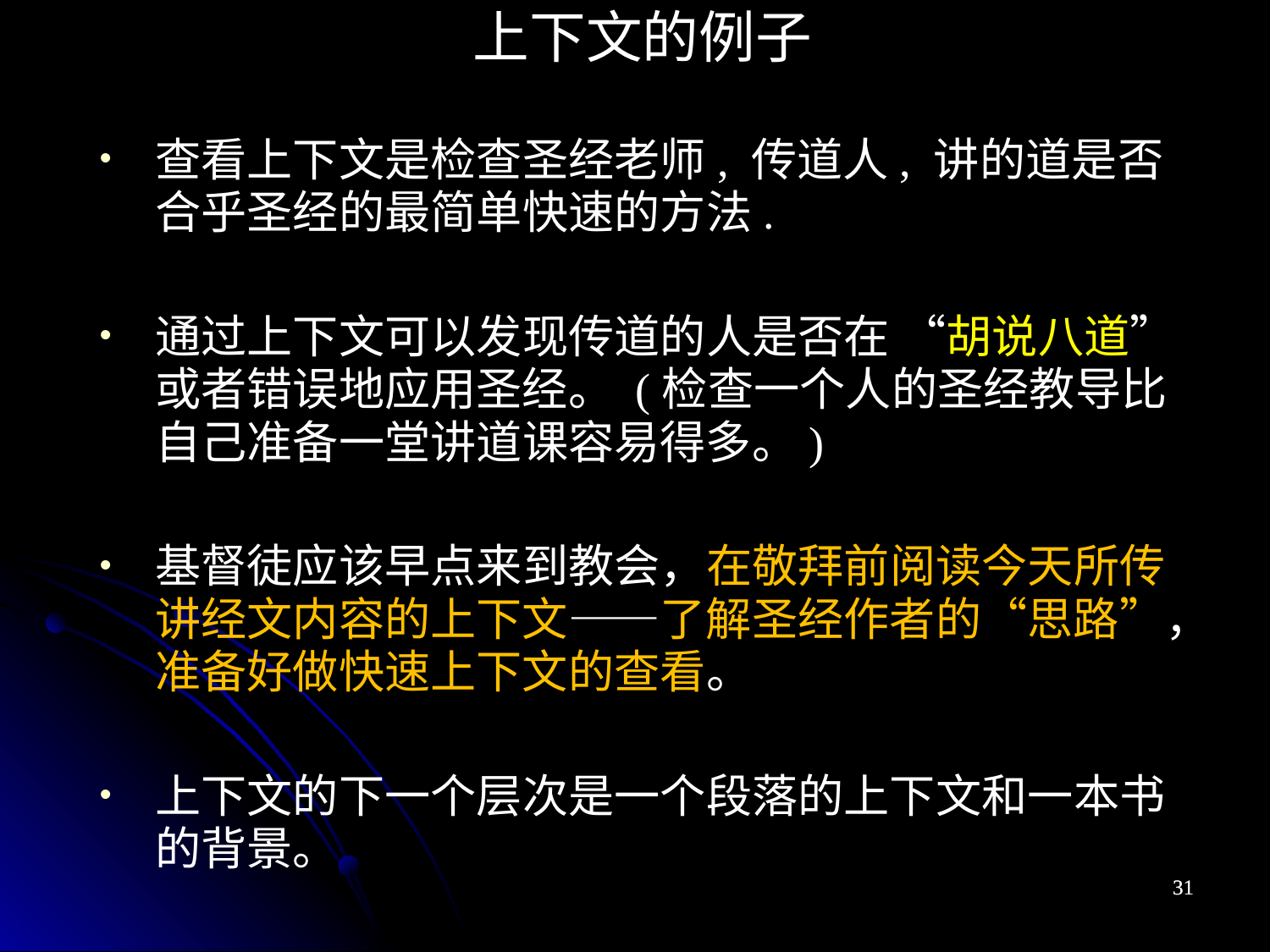

上下文的例子
查看上下文是检查圣经老师, 传道人, 讲的道是否合乎圣经的最简单快速的方法.

通过上下文可以发现传道的人是否在 “胡说八道” 或者错误地应用圣经。 (检查一个人的圣经教导比自己准备一堂讲道课容易得多。)

基督徒应该早点来到教会，在敬拜前阅读今天所传讲经文内容的上下文——了解圣经作者的“思路”，准备好做快速上下文的查看。

上下文的下一个层次是一个段落的上下文和一本书的背景。
31
31